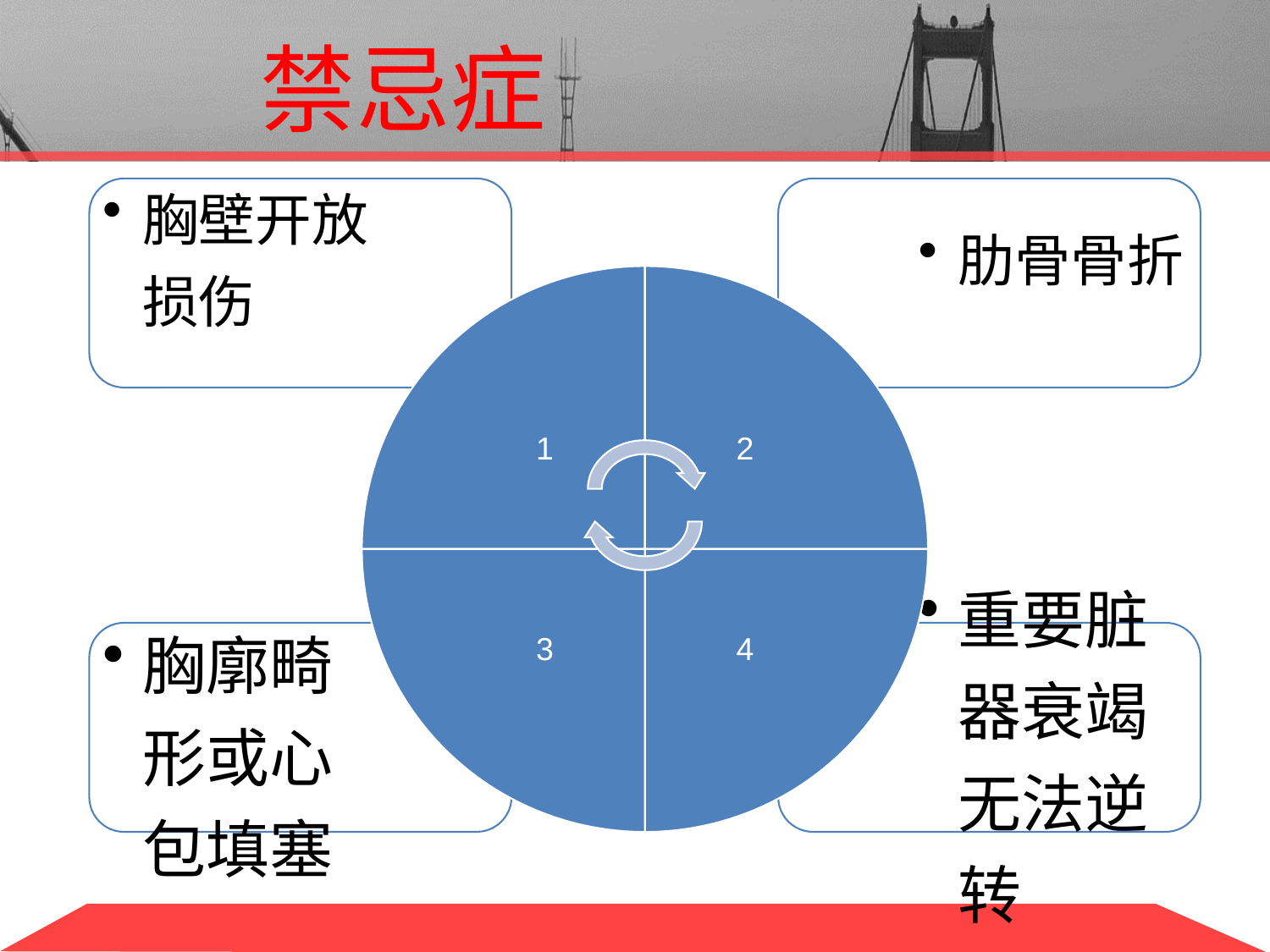

# 禁忌症
1
2
肋骨骨折
4
重要脏器衰竭无法逆转
3
胸廓畸形或心包填塞